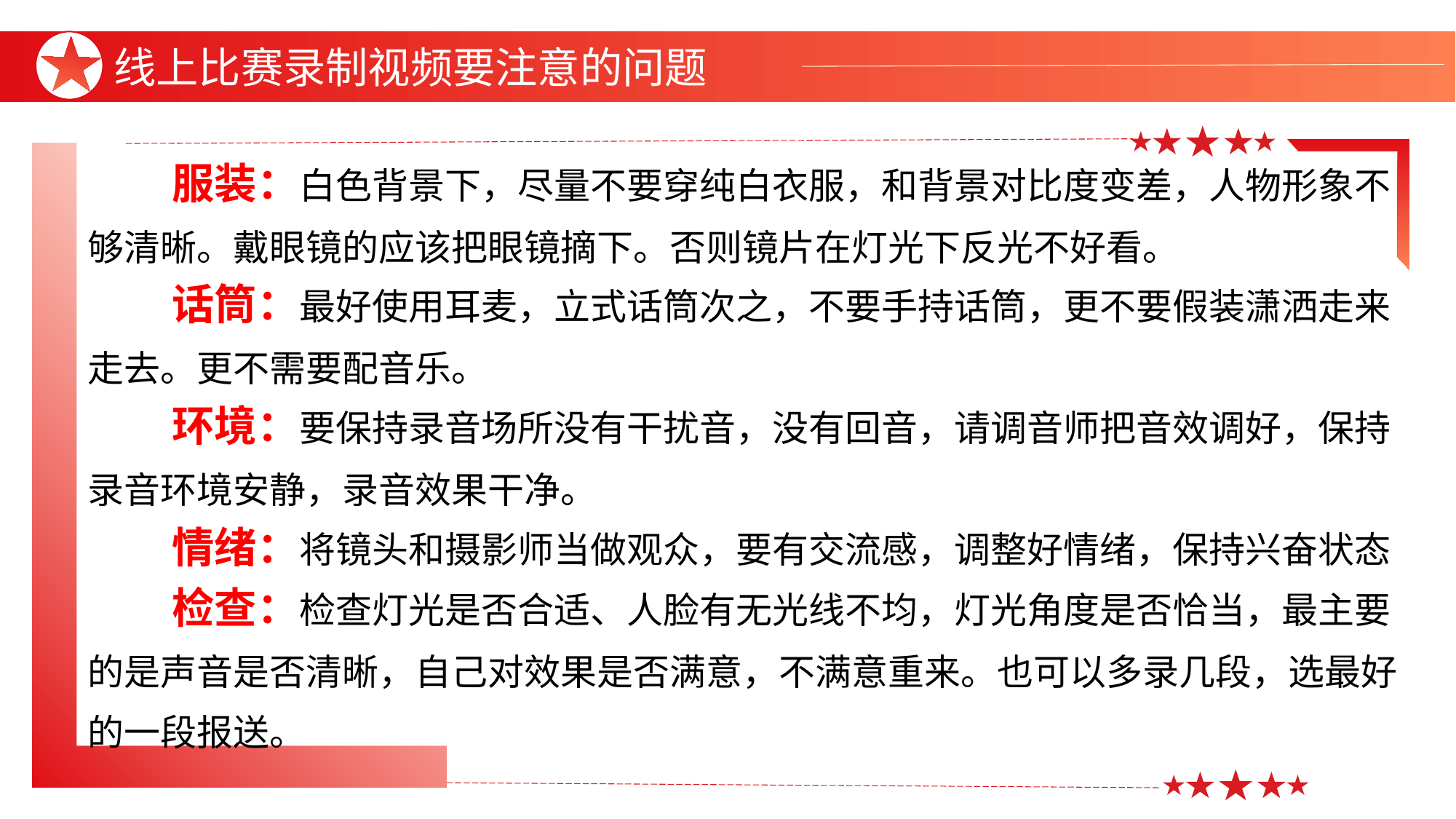

线上比赛录制视频要注意的问题

服装：白色背景下，尽量不要穿纯白衣服，和背景对比度变差，人物形象不够清晰。戴眼镜的应该把眼镜摘下。否则镜片在灯光下反光不好看。
话筒：最好使用耳麦，立式话筒次之，不要手持话筒，更不要假装潇洒走来走去。更不需要配音乐。
环境：要保持录音场所没有干扰音，没有回音，请调音师把音效调好，保持录音环境安静，录音效果干净。
情绪：将镜头和摄影师当做观众，要有交流感，调整好情绪，保持兴奋状态
检查：检查灯光是否合适、人脸有无光线不均，灯光角度是否恰当，最主要的是声音是否清晰，自己对效果是否满意，不满意重来。也可以多录几段，选最好的一段报送。